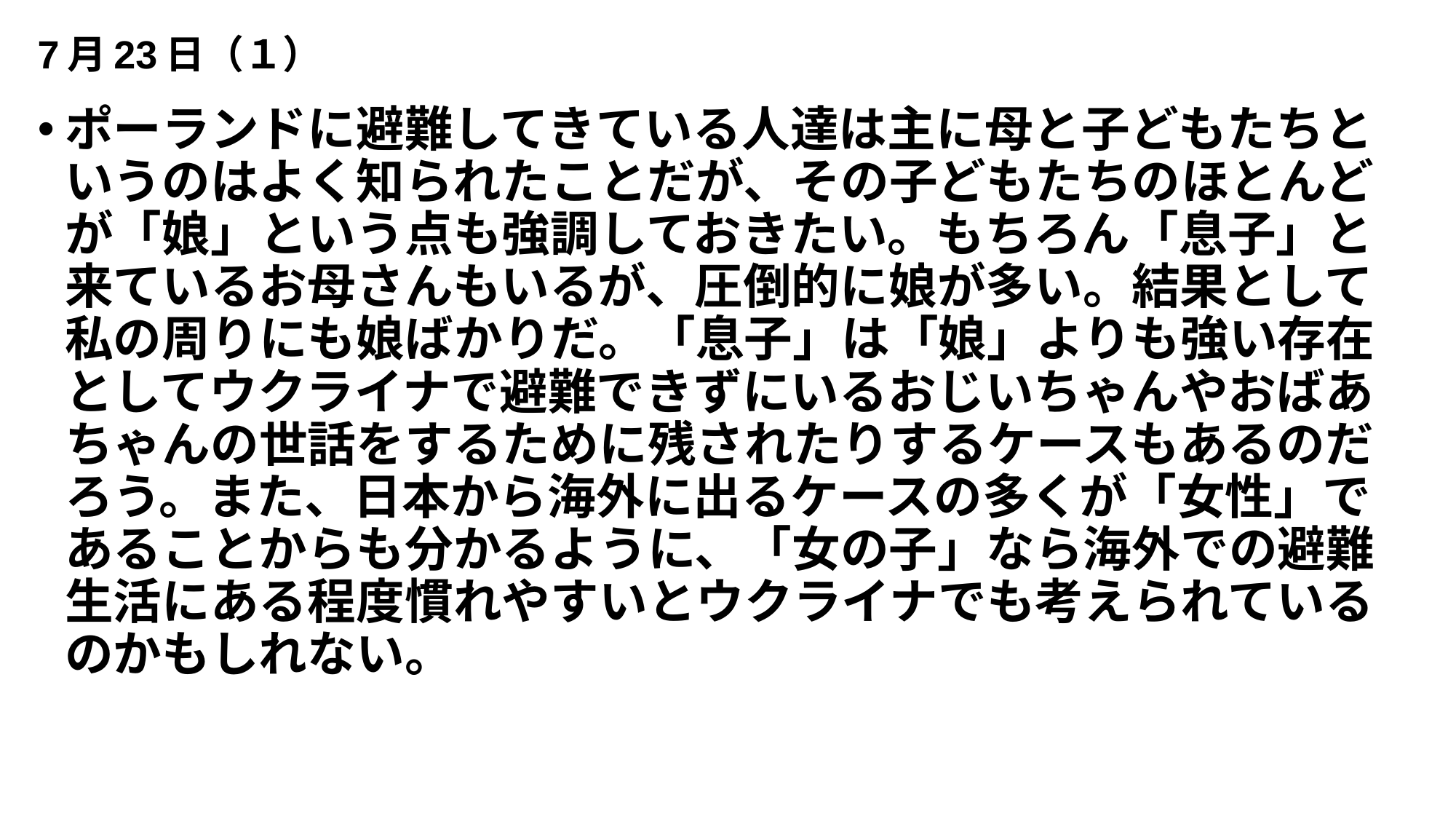

# 7月23日（１）
ポーランドに避難してきている人達は主に母と子どもたちというのはよく知られたことだが、その子どもたちのほとんどが「娘」という点も強調しておきたい。もちろん「息子」と来ているお母さんもいるが、圧倒的に娘が多い。結果として私の周りにも娘ばかりだ。「息子」は「娘」よりも強い存在としてウクライナで避難できずにいるおじいちゃんやおばあちゃんの世話をするために残されたりするケースもあるのだろう。また、日本から海外に出るケースの多くが「女性」であることからも分かるように、「女の子」なら海外での避難生活にある程度慣れやすいとウクライナでも考えられているのかもしれない。